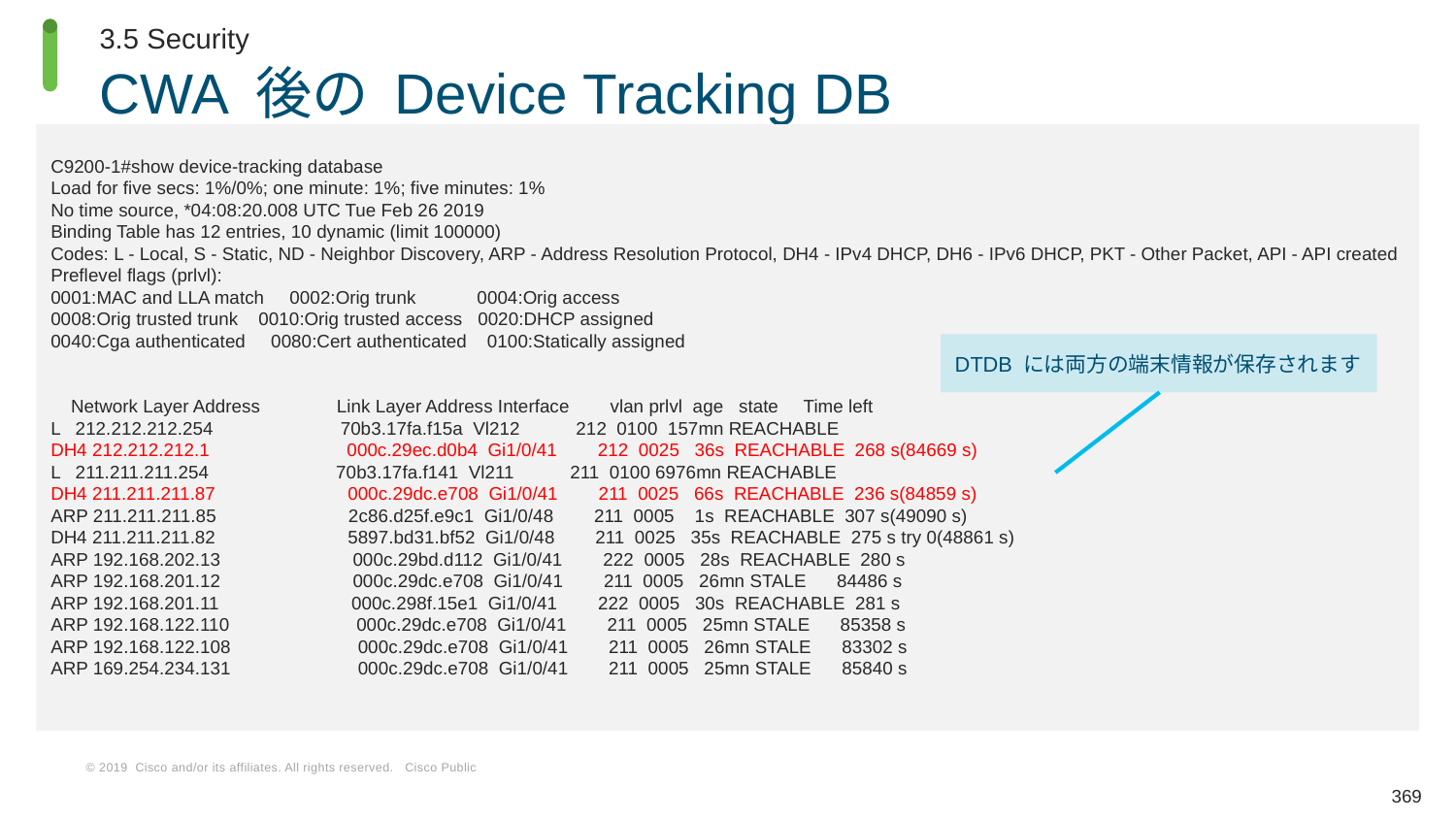

3.5 Security
# CWA 後の Device Tracking DB
C9200-1#show device-tracking database
Load for five secs: 1%/0%; one minute: 1%; five minutes: 1%
No time source, *04:08:20.008 UTC Tue Feb 26 2019
Binding Table has 12 entries, 10 dynamic (limit 100000)
Codes: L - Local, S - Static, ND - Neighbor Discovery, ARP - Address Resolution Protocol, DH4 - IPv4 DHCP, DH6 - IPv6 DHCP, PKT - Other Packet, API - API created
Preflevel flags (prlvl):
0001:MAC and LLA match     0002:Orig trunk            0004:Orig access
0008:Orig trusted trunk    0010:Orig trusted access   0020:DHCP assigned
0040:Cga authenticated     0080:Cert authenticated    0100:Statically assigned

    Network Layer Address               Link Layer Address Interface        vlan prlvl  age   state     Time left
L   212.212.212.254                         70b3.17fa.f15a  Vl212           212  0100  157mn REACHABLE
DH4 212.212.212.1                           000c.29ec.d0b4  Gi1/0/41        212  0025   36s  REACHABLE  268 s(84669 s)
L   211.211.211.254                         70b3.17fa.f141  Vl211           211  0100 6976mn REACHABLE
DH4 211.211.211.87                          000c.29dc.e708  Gi1/0/41        211  0025   66s  REACHABLE  236 s(84859 s)
ARP 211.211.211.85                          2c86.d25f.e9c1  Gi1/0/48        211  0005    1s  REACHABLE  307 s(49090 s)
DH4 211.211.211.82                          5897.bd31.bf52  Gi1/0/48        211  0025   35s  REACHABLE  275 s try 0(48861 s)
ARP 192.168.202.13                          000c.29bd.d112  Gi1/0/41        222  0005   28s  REACHABLE  280 s
ARP 192.168.201.12                          000c.29dc.e708  Gi1/0/41        211  0005   26mn STALE      84486 s
ARP 192.168.201.11                          000c.298f.15e1  Gi1/0/41        222  0005   30s  REACHABLE  281 s
ARP 192.168.122.110                         000c.29dc.e708  Gi1/0/41        211  0005   25mn STALE      85358 s
ARP 192.168.122.108                         000c.29dc.e708  Gi1/0/41        211  0005   26mn STALE      83302 s
ARP 169.254.234.131                         000c.29dc.e708  Gi1/0/41        211  0005   25mn STALE      85840 s

DTDB には両方の端末情報が保存されます
369